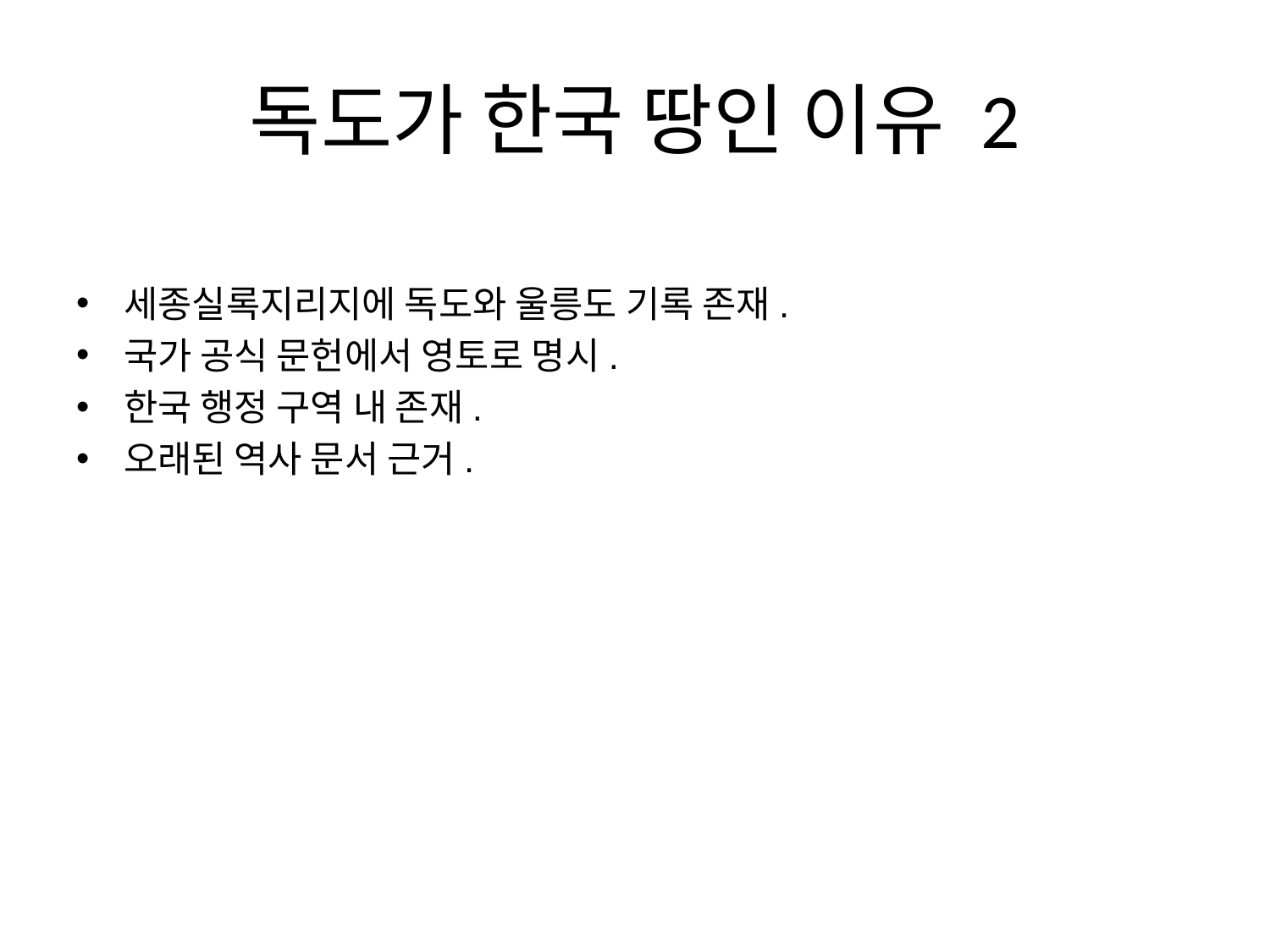

# 독도가 한국 땅인 이유 2

세종실록지리지에 독도와 울릉도 기록 존재.
국가 공식 문헌에서 영토로 명시.
한국 행정 구역 내 존재.
오래된 역사 문서 근거.